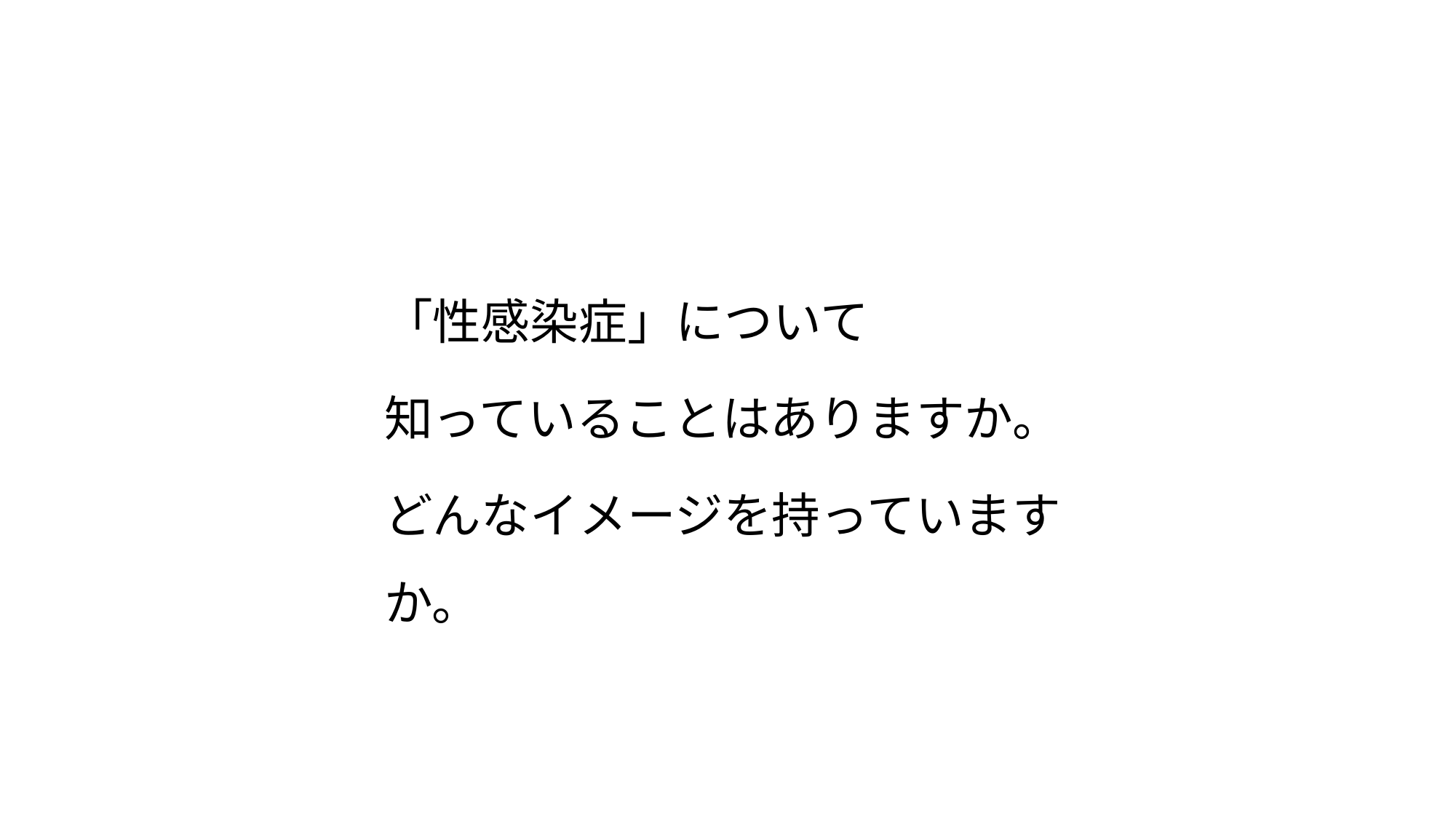

「性感染症」について
知っていることはありますか。
どんなイメージを持っていますか。